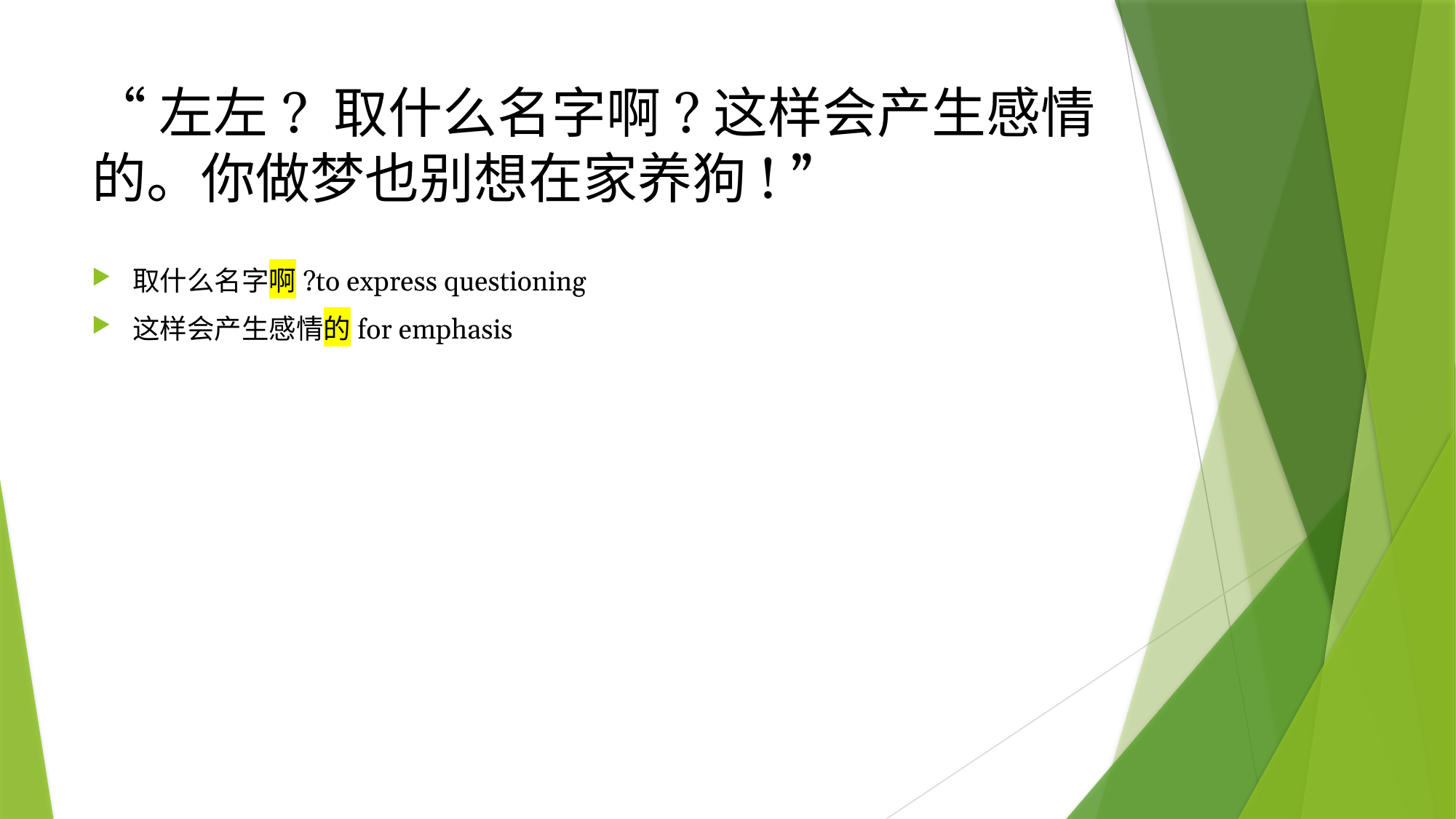

# “左左? 取什么名字啊?这样会产生感情的。你做梦也别想在家养狗! ”
取什么名字啊?to express questioning
这样会产生感情的for emphasis